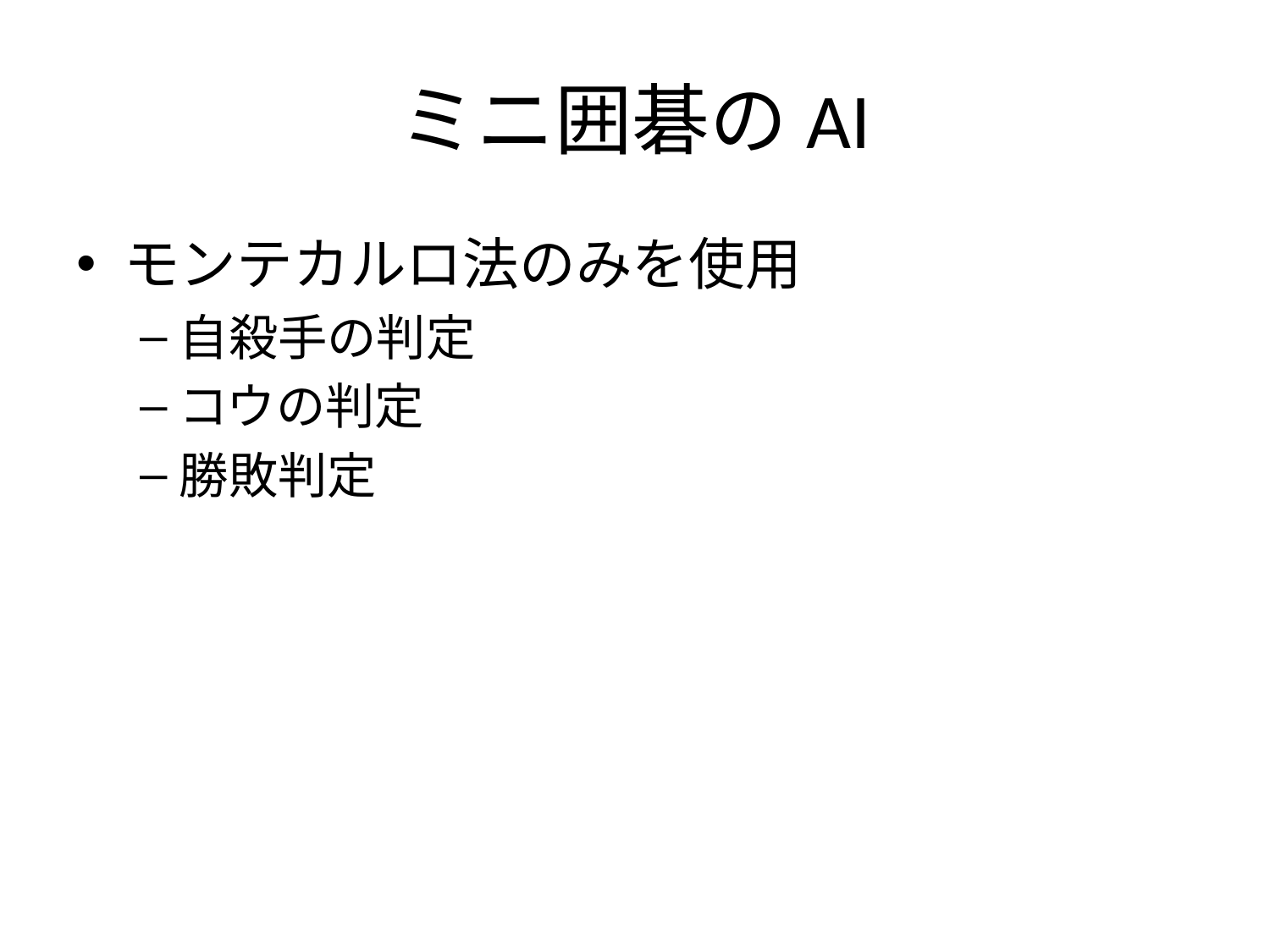

# ミニ囲碁のAI
モンテカルロ法のみを使用
自殺手の判定
コウの判定
勝敗判定